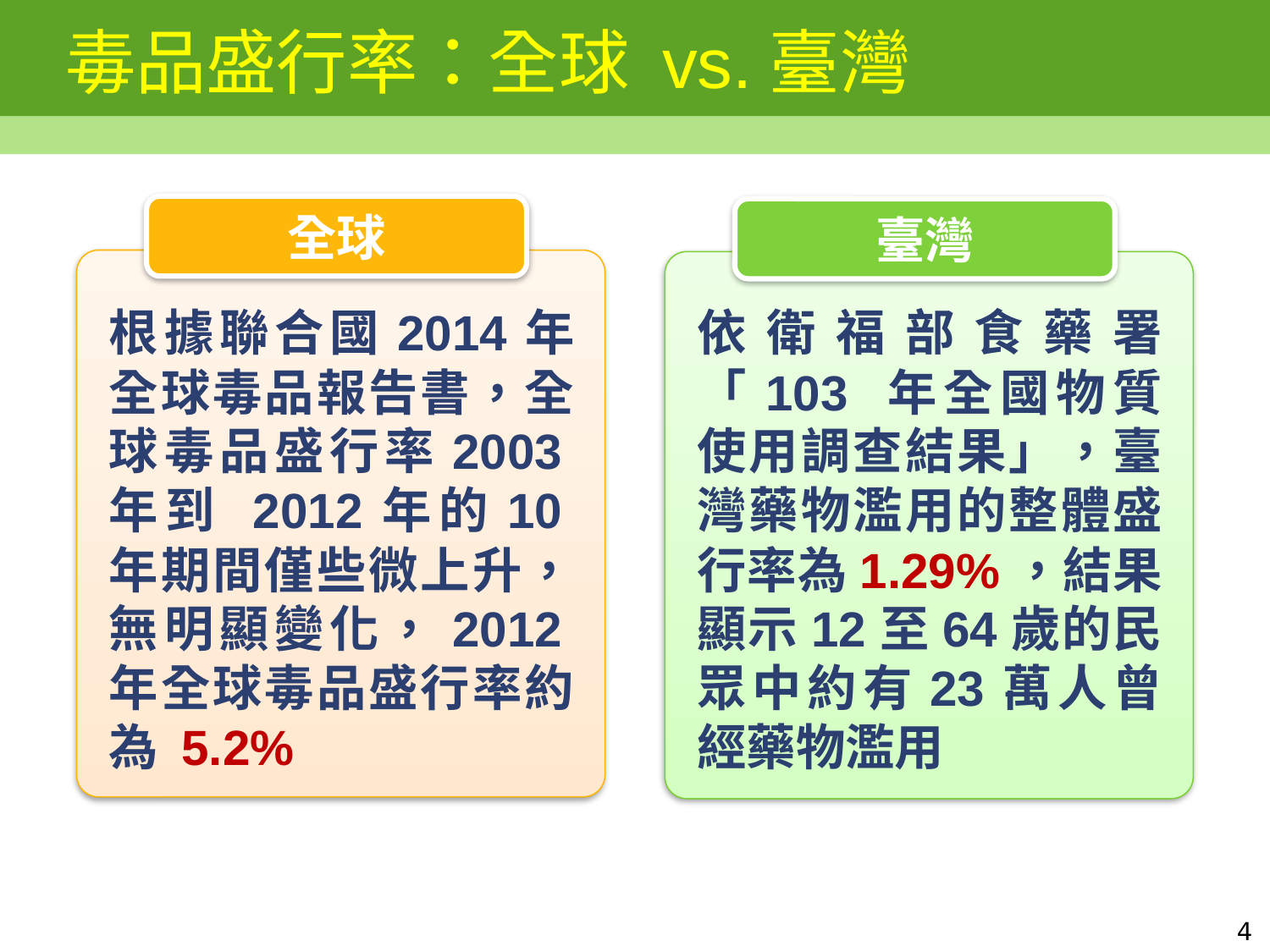

# 毒品盛行率：全球 vs.臺灣
全球

根據聯合國2014年全球毒品報告書，全球毒品盛行率2003年到 2012年的10年期間僅些微上升，無明顯變化，2012年全球毒品盛行率約為 5.2%
臺灣

依衛福部食藥署「103 年全國物質使用調查結果」，臺灣藥物濫用的整體盛行率為1.29%，結果顯示12至64歲的民眾中約有23萬人曾經藥物濫用
4